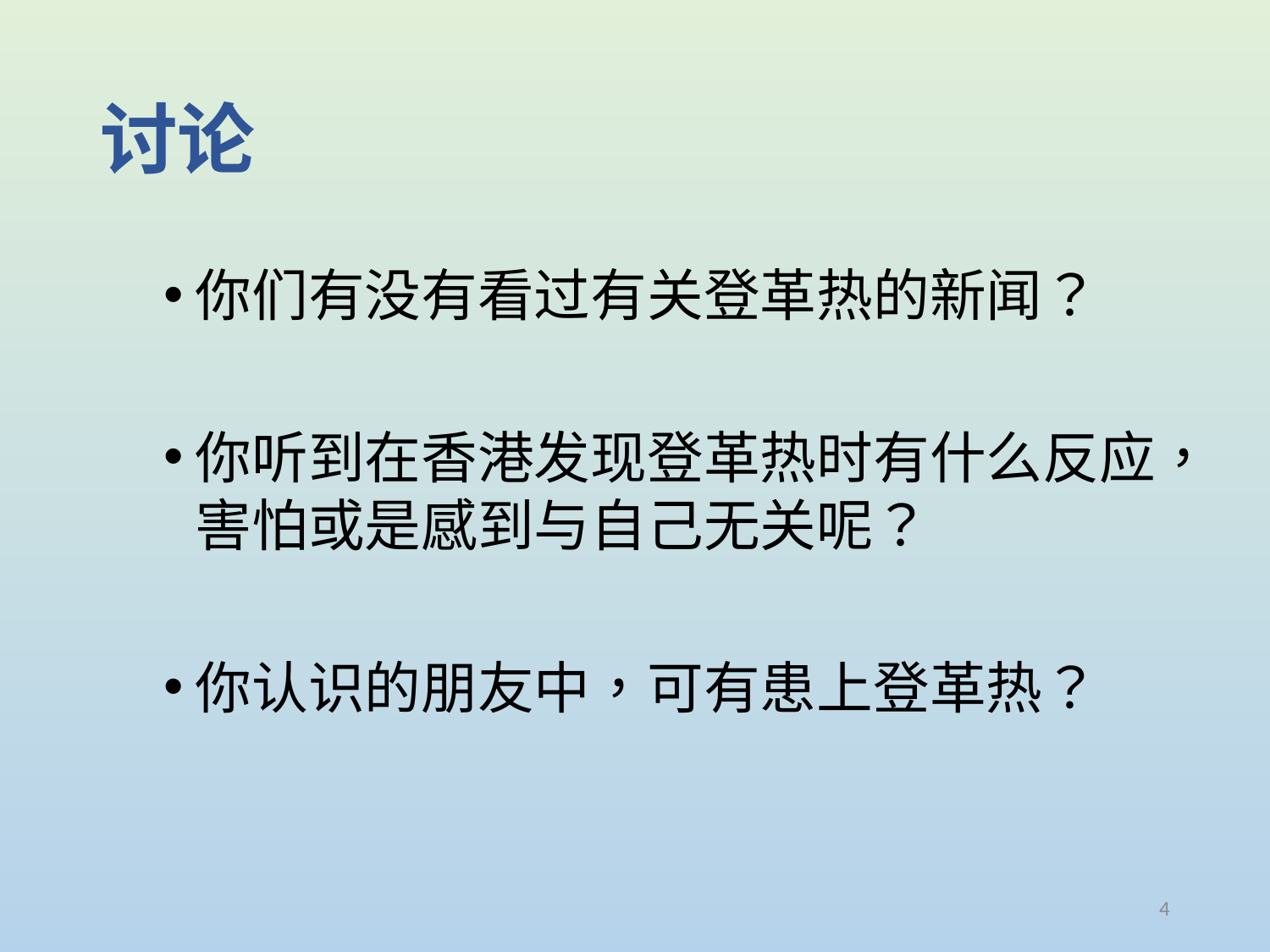

# 讨论
你们有没有看过有关登革热的新闻？

你听到在香港发现登革热时有什么反应，害怕或是感到与自己无关呢？

你认识的朋友中，可有患上登革热？

4